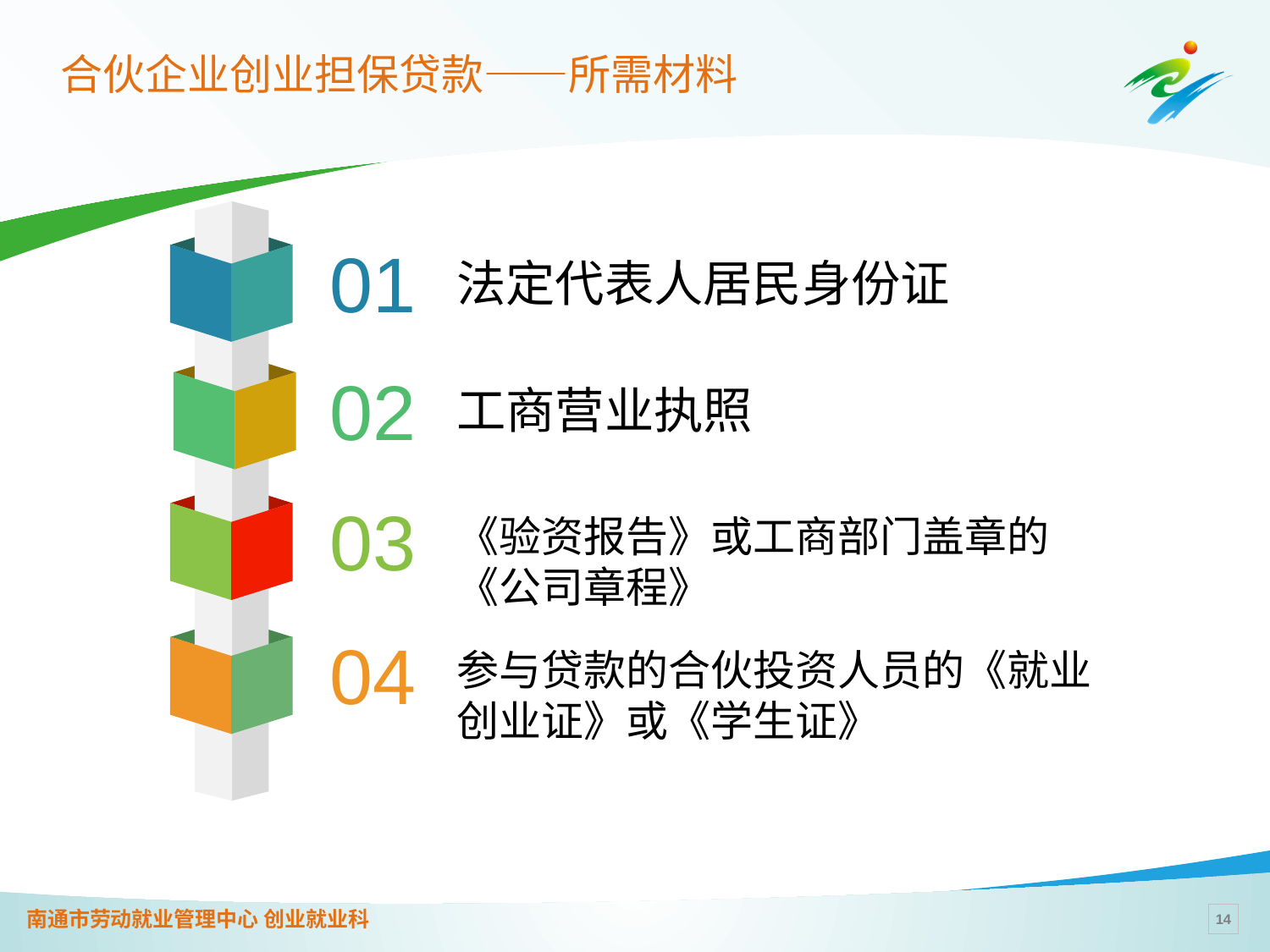

# 合伙企业创业担保贷款——所需材料

法定代表人居民身份证
01

工商营业执照
02

《验资报告》或工商部门盖章的《公司章程》
03

参与贷款的合伙投资人员的《就业创业证》或《学生证》
04